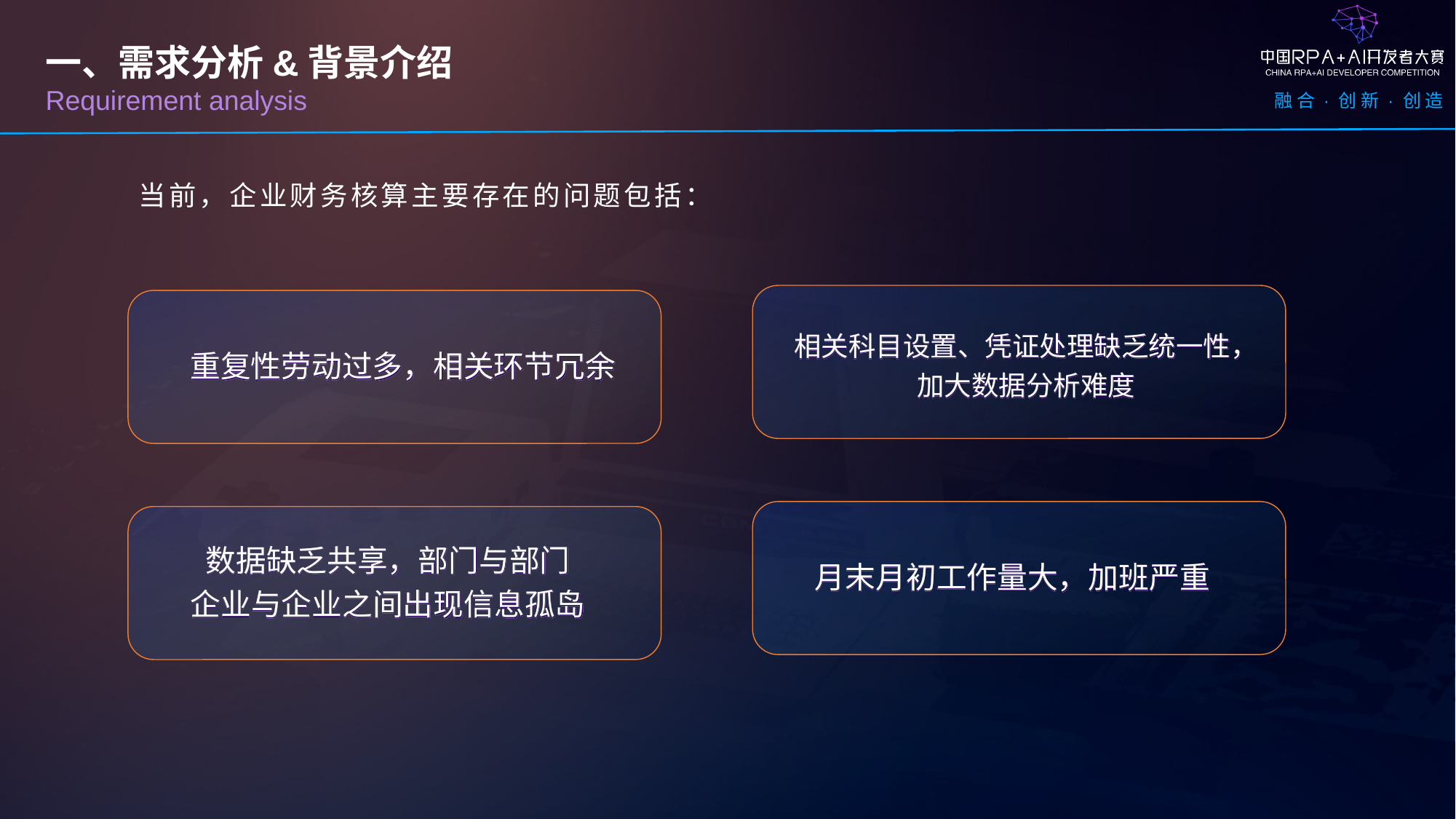

一、需求分析&背景介绍
Requirement analysis
当前，企业财务核算主要存在的问题包括：

相关科目设置、凭证处理缺乏统一性，
加大数据分析难度
重复性劳动过多，相关环节冗余

数据缺乏共享，部门与部门
企业与企业之间出现信息孤岛
月末月初工作量大，加班严重